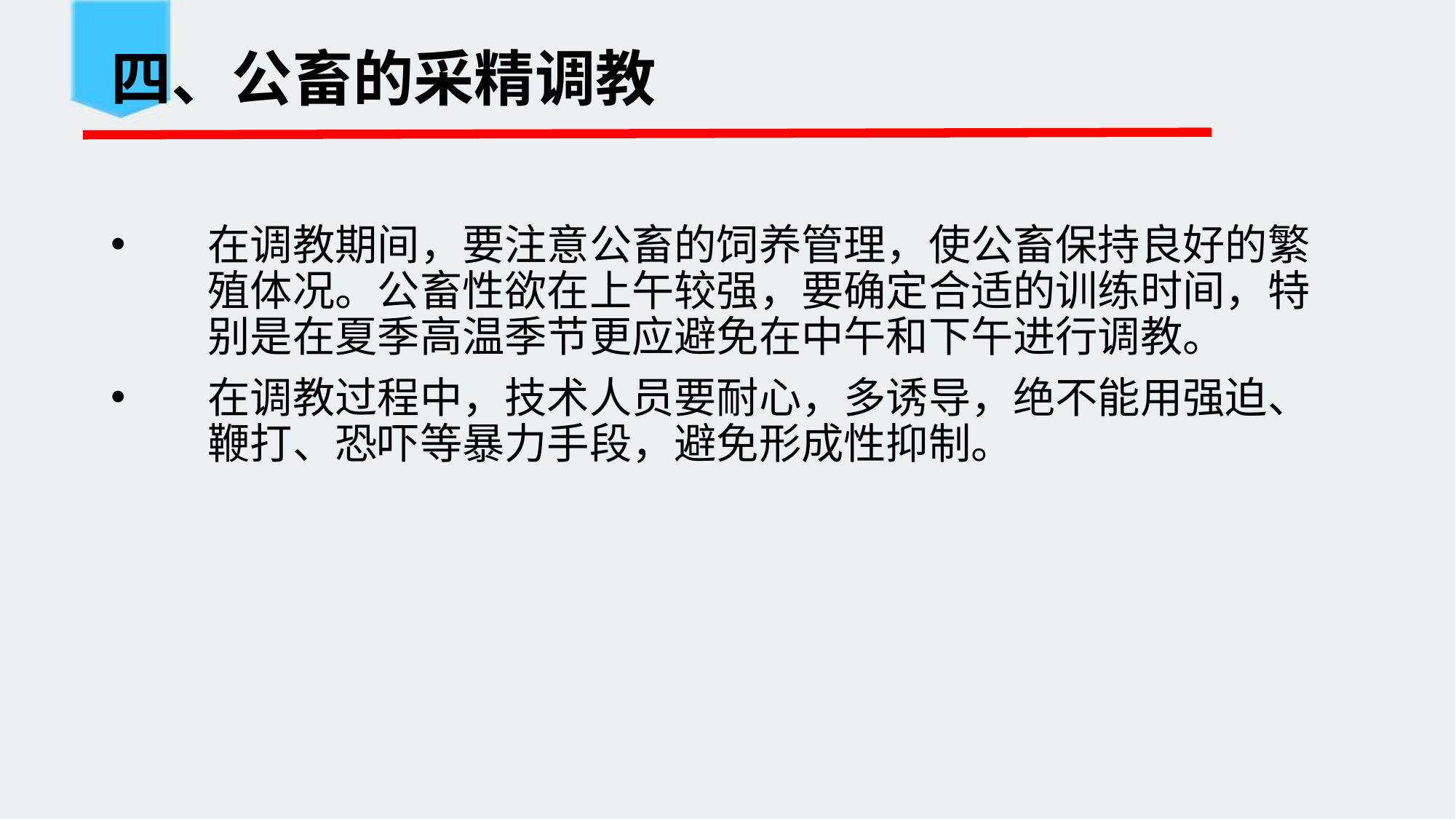

四、公畜的采精调教
在调教期间，要注意公畜的饲养管理，使公畜保持良好的繁殖体况。公畜性欲在上午较强，要确定合适的训练时间，特别是在夏季高温季节更应避免在中午和下午进行调教。
在调教过程中，技术人员要耐心，多诱导，绝不能用强迫、鞭打、恐吓等暴力手段，避免形成性抑制。